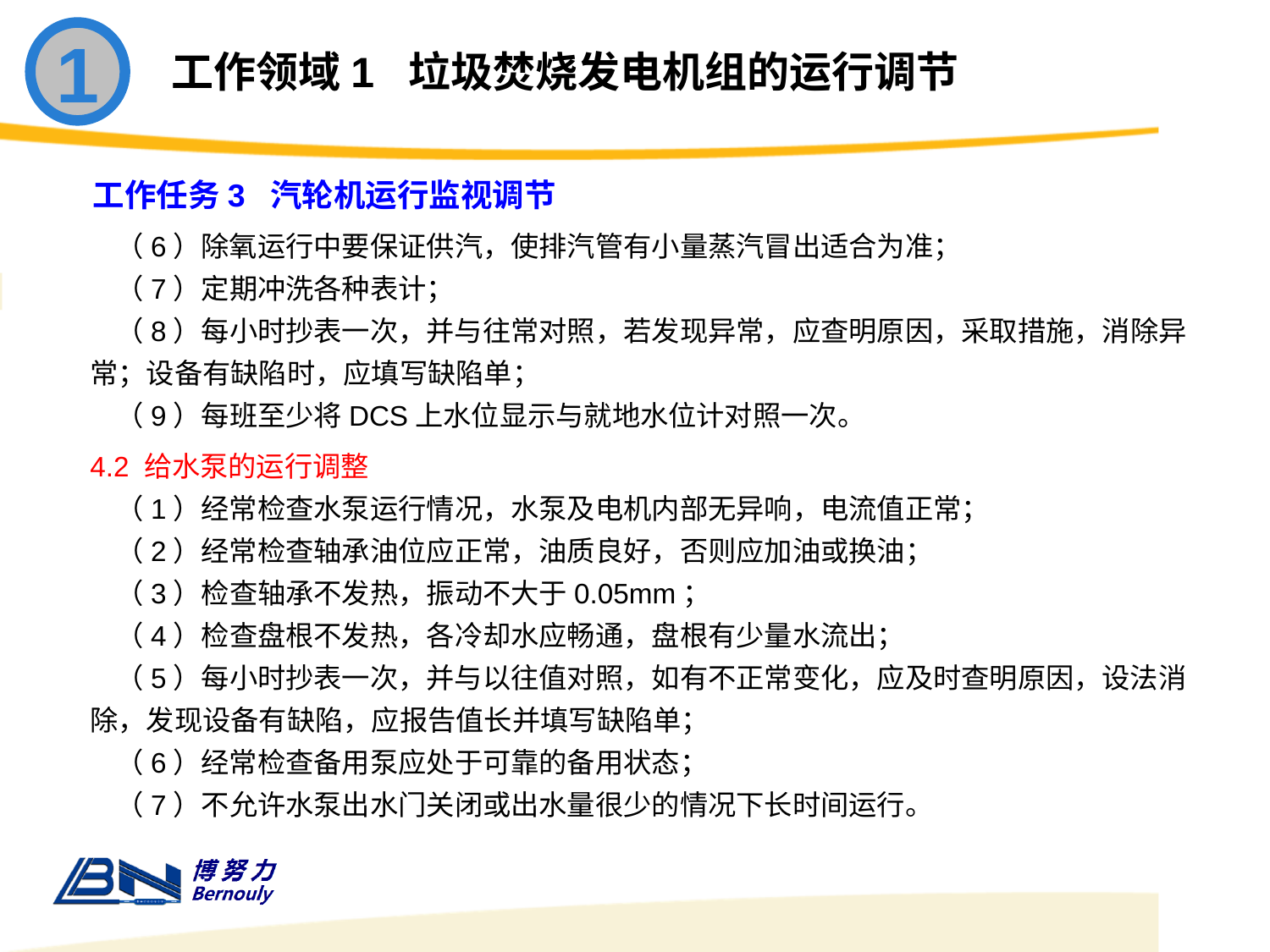

1
工作领域1  垃圾焚烧发电机组的运行调节
工作任务3  汽轮机运行监视调节
   （6）除氧运行中要保证供汽，使排汽管有小量蒸汽冒出适合为准；
   （7）定期冲洗各种表计；
   （8）每小时抄表一次，并与往常对照，若发现异常，应查明原因，采取措施，消除异常；设备有缺陷时，应填写缺陷单；
   （9）每班至少将DCS上水位显示与就地水位计对照一次。
4.2 给水泵的运行调整
   （1）经常检查水泵运行情况，水泵及电机内部无异响，电流值正常；
   （2）经常检查轴承油位应正常，油质良好，否则应加油或换油；
   （3）检查轴承不发热，振动不大于0.05mm；
   （4）检查盘根不发热，各冷却水应畅通，盘根有少量水流出；
   （5）每小时抄表一次，并与以往值对照，如有不正常变化，应及时查明原因，设法消除，发现设备有缺陷，应报告值长并填写缺陷单；
   （6）经常检查备用泵应处于可靠的备用状态；
   （7）不允许水泵出水门关闭或出水量很少的情况下长时间运行。